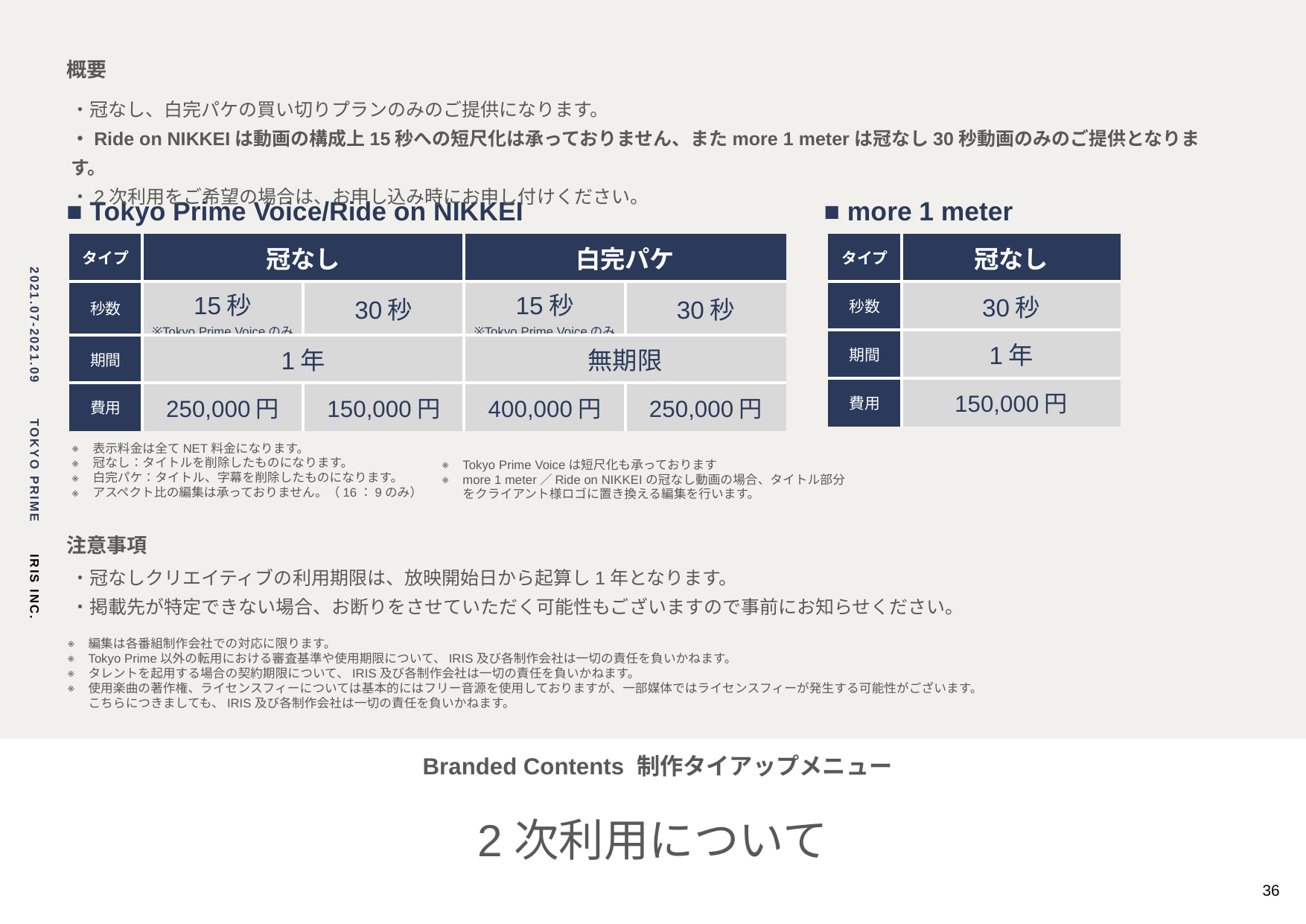

概要
・冠なし、白完パケの買い切りプランのみのご提供になります。
・Ride on NIKKEIは動画の構成上15秒への短尺化は承っておりません、またmore 1 meterは冠なし30秒動画のみのご提供となります。
・2次利用をご希望の場合は、お申し込み時にお申し付けください。
■ Tokyo Prime Voice/Ride on NIKKEI
■ more 1 meter
| タイプ | 冠なし |  | 白完パケ |  |
| --- | --- | --- | --- | --- |
| 秒数 | 15秒 ※Tokyo Prime Voiceのみ | 30秒 | 15秒 ※Tokyo Prime Voiceのみ | 30秒 |
| 期間 | 1年 |  | 無期限 |  |
| 費用 | 250,000円 | 150,000円 | 400,000円 | 250,000円 |
| タイプ | 冠なし |
| --- | --- |
| 秒数 | 30秒 |
| 期間 | 1年 |
| 費用 | 150,000円 |
表示料金は全てNET料金になります。
冠なし：タイトルを削除したものになります。
白完パケ：タイトル、字幕を削除したものになります。
アスペクト比の編集は承っておりません。（16：9のみ）
Tokyo Prime Voiceは短尺化も承っております
more 1 meter／Ride on NIKKEIの冠なし動画の場合、タイトル部分をクライアント様ロゴに置き換える編集を行います。
注意事項
・冠なしクリエイティブの利用期限は、放映開始日から起算し1年となります。
・掲載先が特定できない場合、お断りをさせていただく可能性もございますので事前にお知らせください。
編集は各番組制作会社での対応に限ります。
Tokyo Prime以外の転用における審査基準や使用期限について、IRIS及び各制作会社は一切の責任を負いかねます。
タレントを起用する場合の契約期限について、IRIS及び各制作会社は一切の責任を負いかねます。
使用楽曲の著作権、ライセンスフィーについては基本的にはフリー音源を使用しておりますが、一部媒体ではライセンスフィーが発生する可能性がございます。こちらにつきましても、IRIS及び各制作会社は一切の責任を負いかねます。
Branded Contents 制作タイアップメニュー
2次利用について